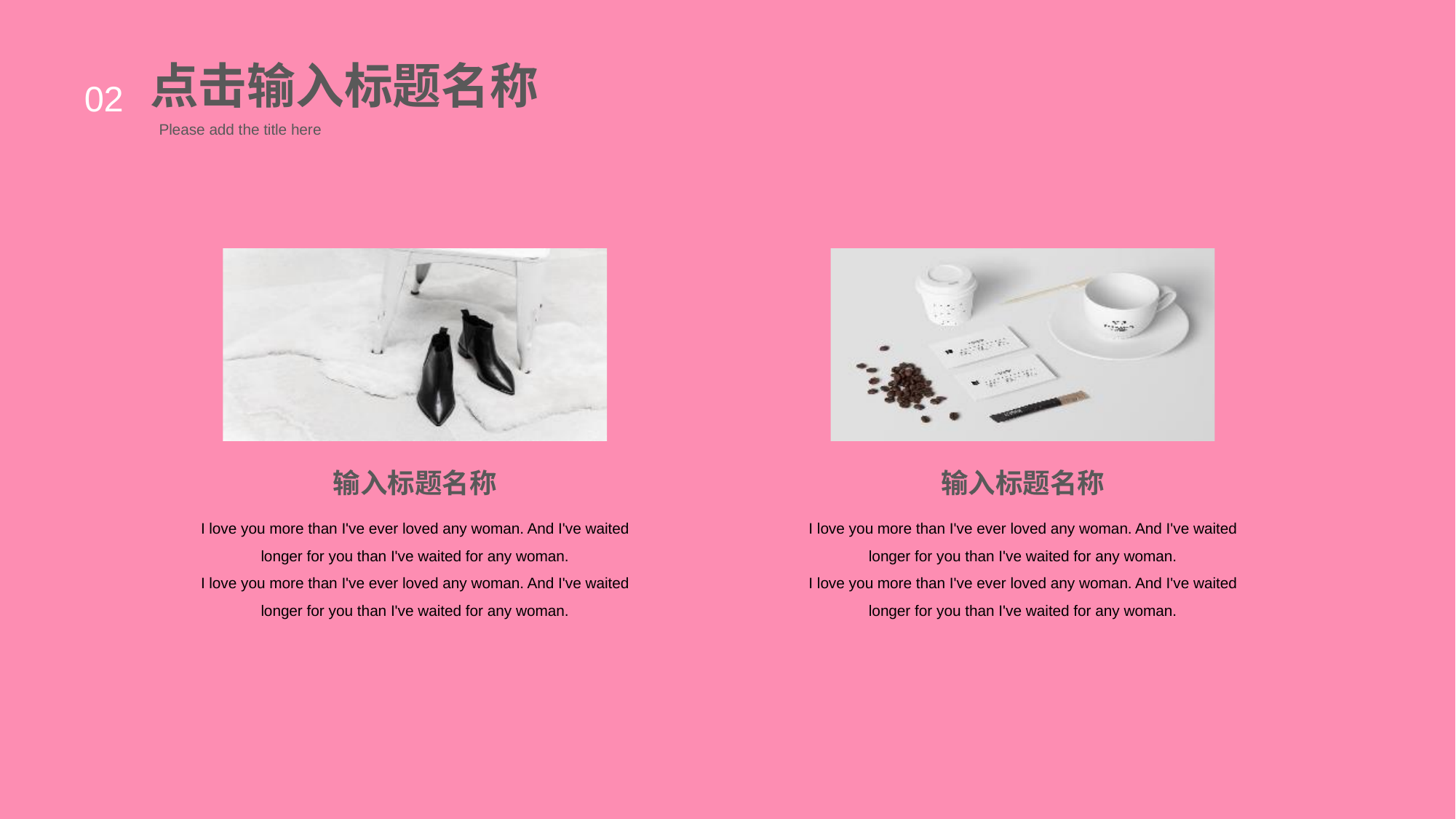

点击输入标题名称

02
Please add the title here

输入标题名称
输入标题名称
I love you more than I've ever loved any woman. And I've waited longer for you than I've waited for any woman.
I love you more than I've ever loved any woman. And I've waited longer for you than I've waited for any woman.
I love you more than I've ever loved any woman. And I've waited longer for you than I've waited for any woman.
I love you more than I've ever loved any woman. And I've waited longer for you than I've waited for any woman.